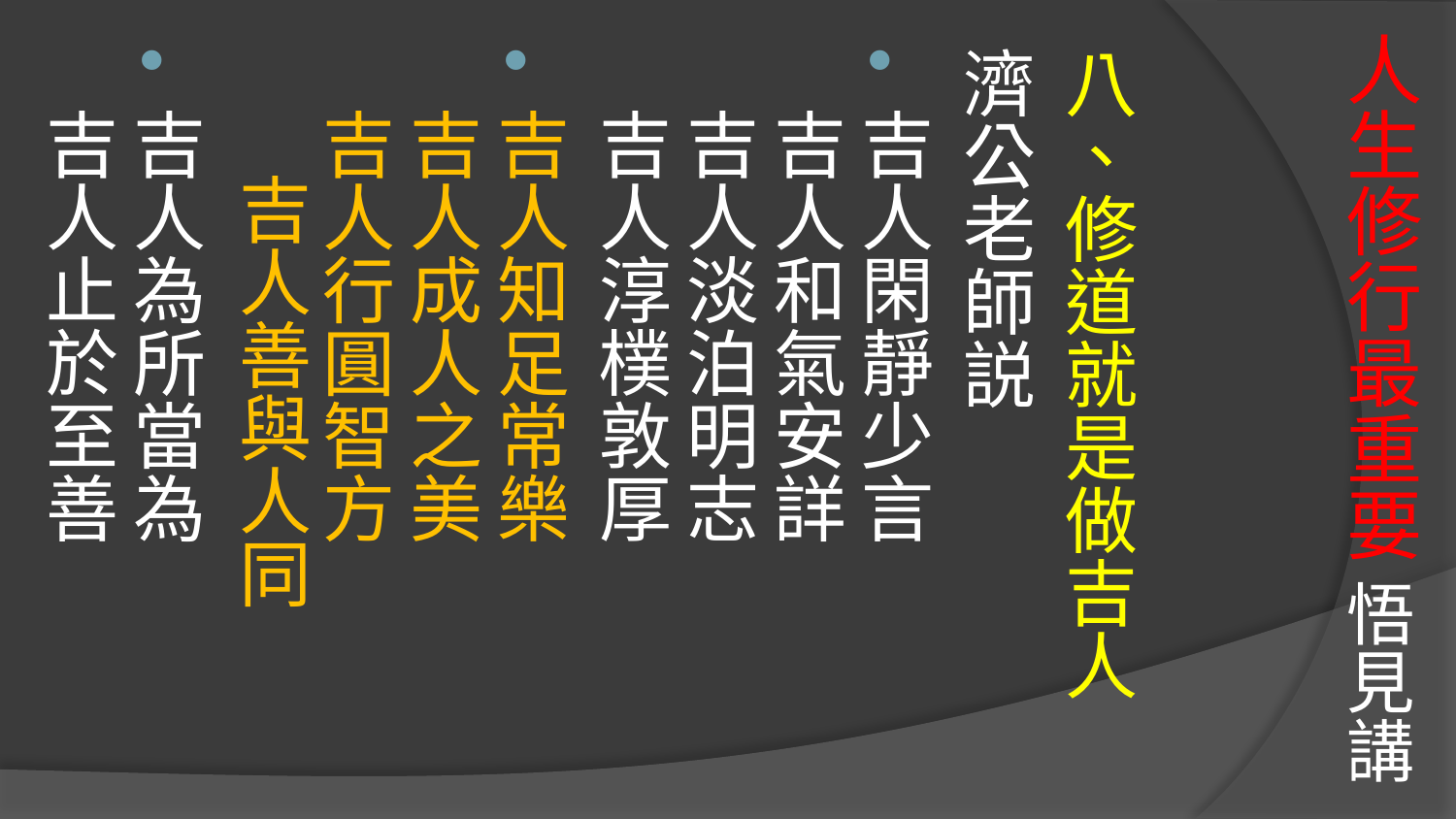

# 人生修行最重要 悟見講
八、修道就是做吉人
濟公老師説
吉人閑靜少言            吉人和氣安詳
吉人淡泊明志               吉人淳樸敦厚
吉人知足常樂             吉人成人之美
吉人行圓智方                   吉人善與人同
吉人為所當為               吉人止於至善